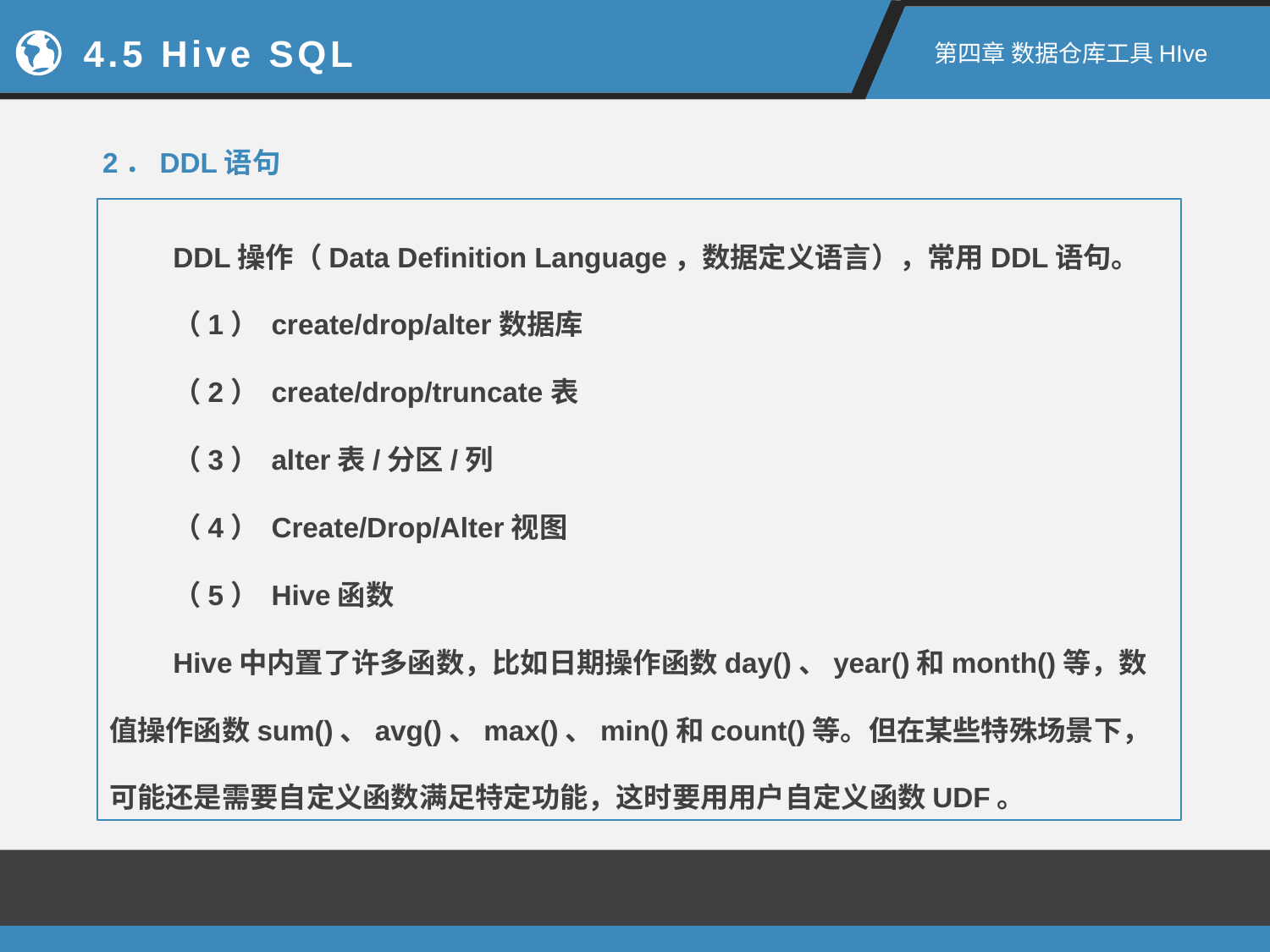

4.5 Hive SQL

第四章 数据仓库工具HIve
2．DDL语句
DDL操作（Data Definition Language，数据定义语言），常用DDL语句。
（1） create/drop/alter数据库
（2） create/drop/truncate表
（3） alter表/分区/列
（4） Create/Drop/Alter视图
（5） Hive函数
Hive中内置了许多函数，比如日期操作函数day()、year()和month()等，数值操作函数sum()、avg()、max()、min()和count()等。但在某些特殊场景下，可能还是需要自定义函数满足特定功能，这时要用用户自定义函数UDF。